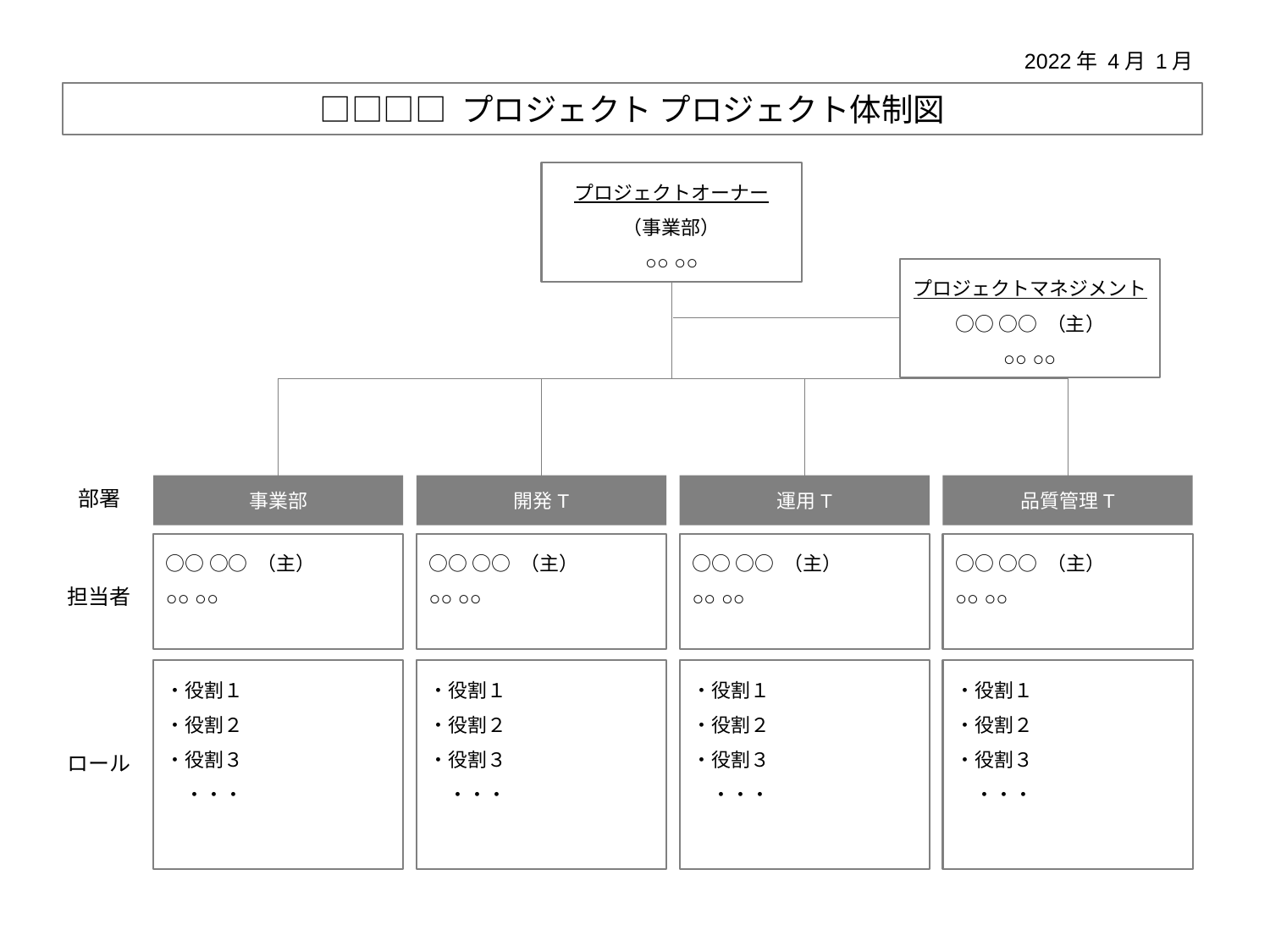

2022年 4月 1月
□□□□ プロジェクト プロジェクト体制図
プロジェクトオーナー
（事業部）
○○ ○○
プロジェクトマネジメント
○○ ○○ （主）
○○ ○○
部署
事業部
開発T
運用T
品質管理T
担当者
○○ ○○ （主）
○○ ○○
○○ ○○ （主）
○○ ○○
○○ ○○ （主）
○○ ○○
○○ ○○ （主）
○○ ○○
ロール
・役割１
・役割２
・役割３
　・・・
・役割１
・役割２
・役割３
　・・・
・役割１
・役割２
・役割３
　・・・
・役割１
・役割２
・役割３
　・・・